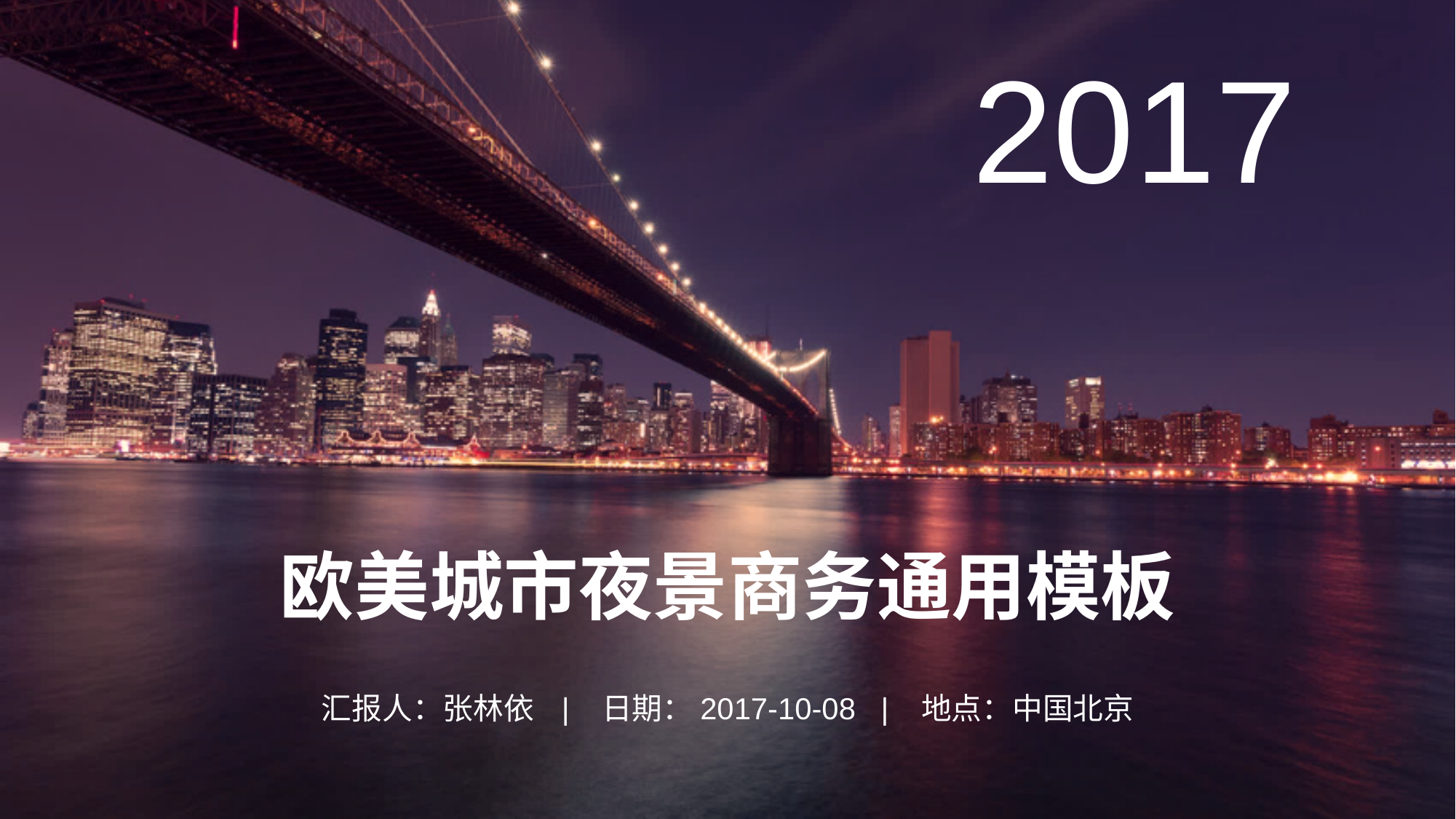

2017
# 欧美城市夜景商务通用模板
汇报人：张林依   |   日期：2017-10-08   |   地点：中国北京